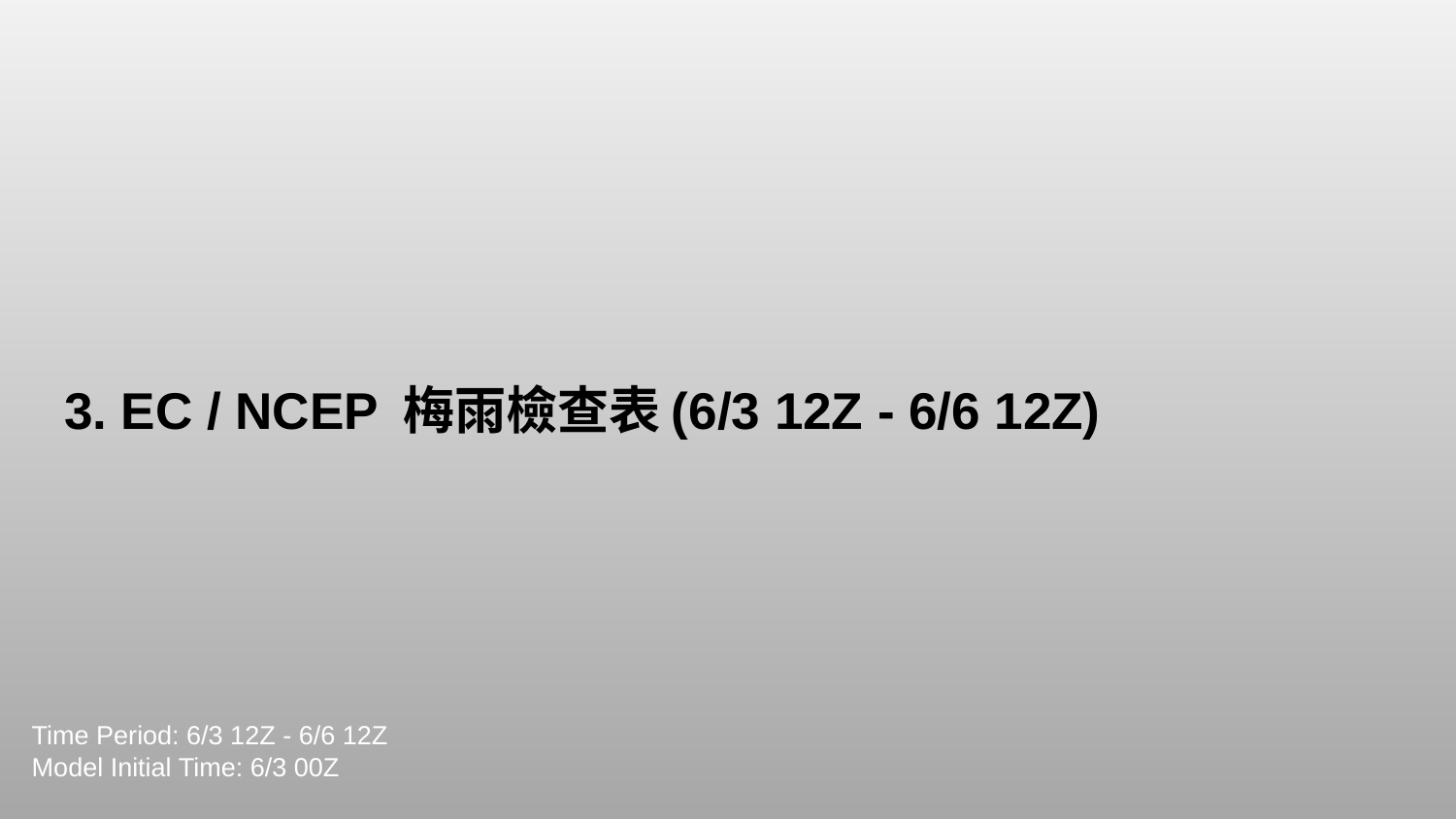

# 3. EC / NCEP 梅雨檢查表(6/3 12Z - 6/6 12Z)

Time Period: 6/3 12Z - 6/6 12Z
Model Initial Time: 6/3 00Z